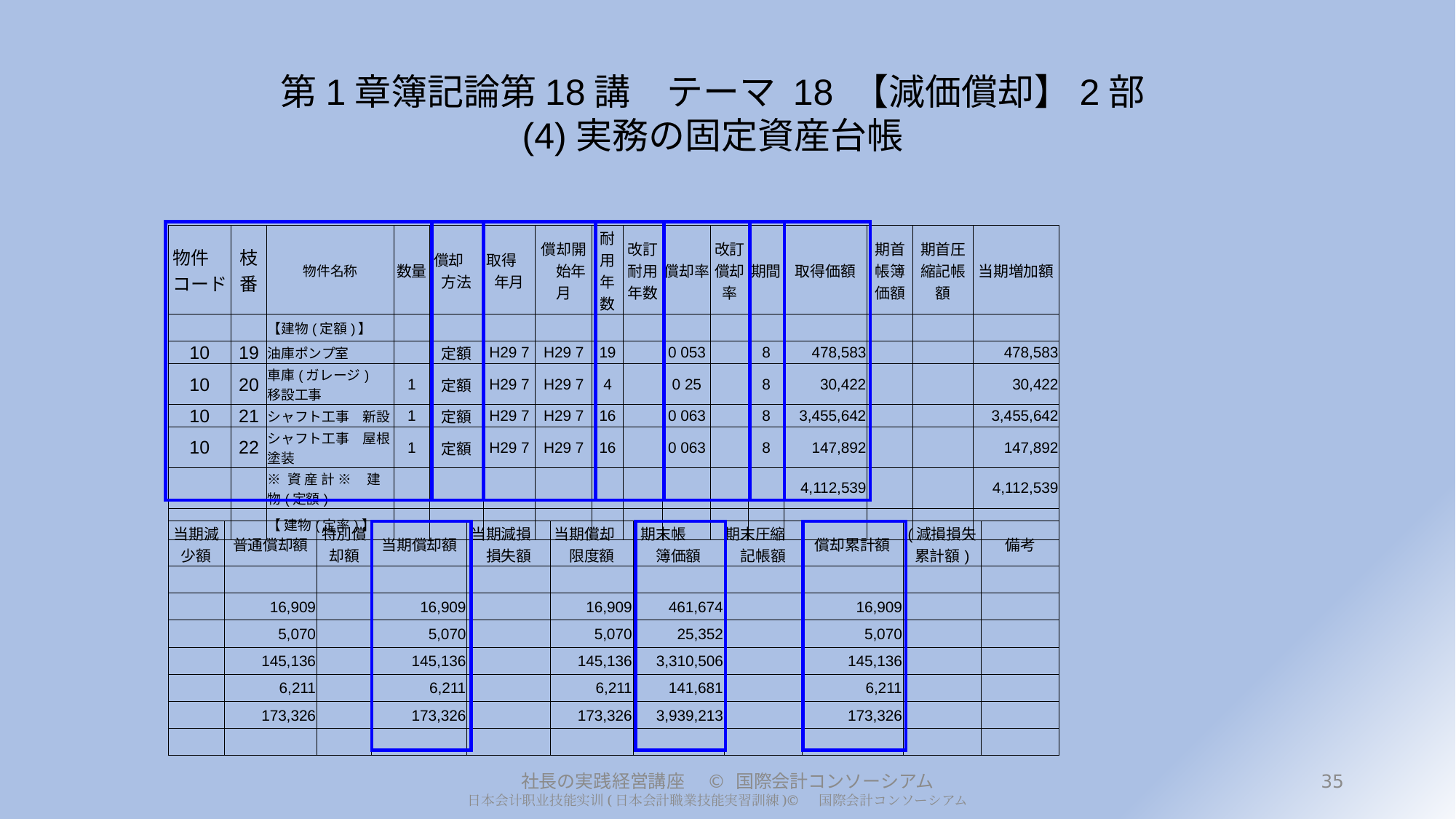

# 第1章簿記論第18講　テーマ 18 【減価償却】2部 (4)実務の固定資産台帳

| 物件　コード | 枝番 | 物件名称 | 数量 | 償却　方法 | 取得　年月 | 償却開　始年月 | 耐用年数 | 改訂耐用年数 | 償却率 | 改訂償却率 | 期間 | 取得価額 | 期首帳簿価額 | 期首圧縮記帳額 | 当期増加額 |
| --- | --- | --- | --- | --- | --- | --- | --- | --- | --- | --- | --- | --- | --- | --- | --- |
|  |  | 【建物(定額)】 |  |  |  |  |  |  |  |  |  |  |  |  |  |
| 10 | 19 | 油庫ポンプ室 |  | 定額 | H29 7 | H29 7 | 19 |  | 0 053 |  | 8 | 478,583 |  |  | 478,583 |
| 10 | 20 | 車庫(ガレージ)　移設工事 | 1 | 定額 | H29 7 | H29 7 | 4 |  | 0 25 |  | 8 | 30,422 |  |  | 30,422 |
| 10 | 21 | シャフト工事　新設 | 1 | 定額 | H29 7 | H29 7 | 16 |  | 0 063 |  | 8 | 3,455,642 |  |  | 3,455,642 |
| 10 | 22 | シャフト工事　屋根塗装 | 1 | 定額 | H29 7 | H29 7 | 16 |  | 0 063 |  | 8 | 147,892 |  |  | 147,892 |
|  |  | ※ 資 産 計 ※ 建物(定額) |  |  |  |  |  |  |  |  |  | 4,112,539 |  |  | 4,112,539 |
|  |  | 【 建物(定率)】 |  |  |  |  |  |  |  |  |  |  |  |  |  |
| 当期減少額 | 普通償却額 | 特別償却額 | 当期償却額 | 当期減損　損失額 | 当期償却　限度額 | 期末帳　　簿価額 | 期末圧縮　記帳額 | 償却累計額 | (減損損失累計額) | 備考 |
| --- | --- | --- | --- | --- | --- | --- | --- | --- | --- | --- |
|  |  |  |  |  |  |  |  |  |  |  |
|  | 16,909 |  | 16,909 |  | 16,909 | 461,674 |  | 16,909 |  |  |
|  | 5,070 |  | 5,070 |  | 5,070 | 25,352 |  | 5,070 |  |  |
|  | 145,136 |  | 145,136 |  | 145,136 | 3,310,506 |  | 145,136 |  |  |
|  | 6,211 |  | 6,211 |  | 6,211 | 141,681 |  | 6,211 |  |  |
|  | 173,326 |  | 173,326 |  | 173,326 | 3,939,213 |  | 173,326 |  |  |
|  |  |  |  |  |  |  |  |  |  |  |

社長の実践経営講座　© 国際会計コンソーシアム
35
日本会计职业技能实训(日本会計職業技能実習訓練)©　 国際会計コンソーシアム